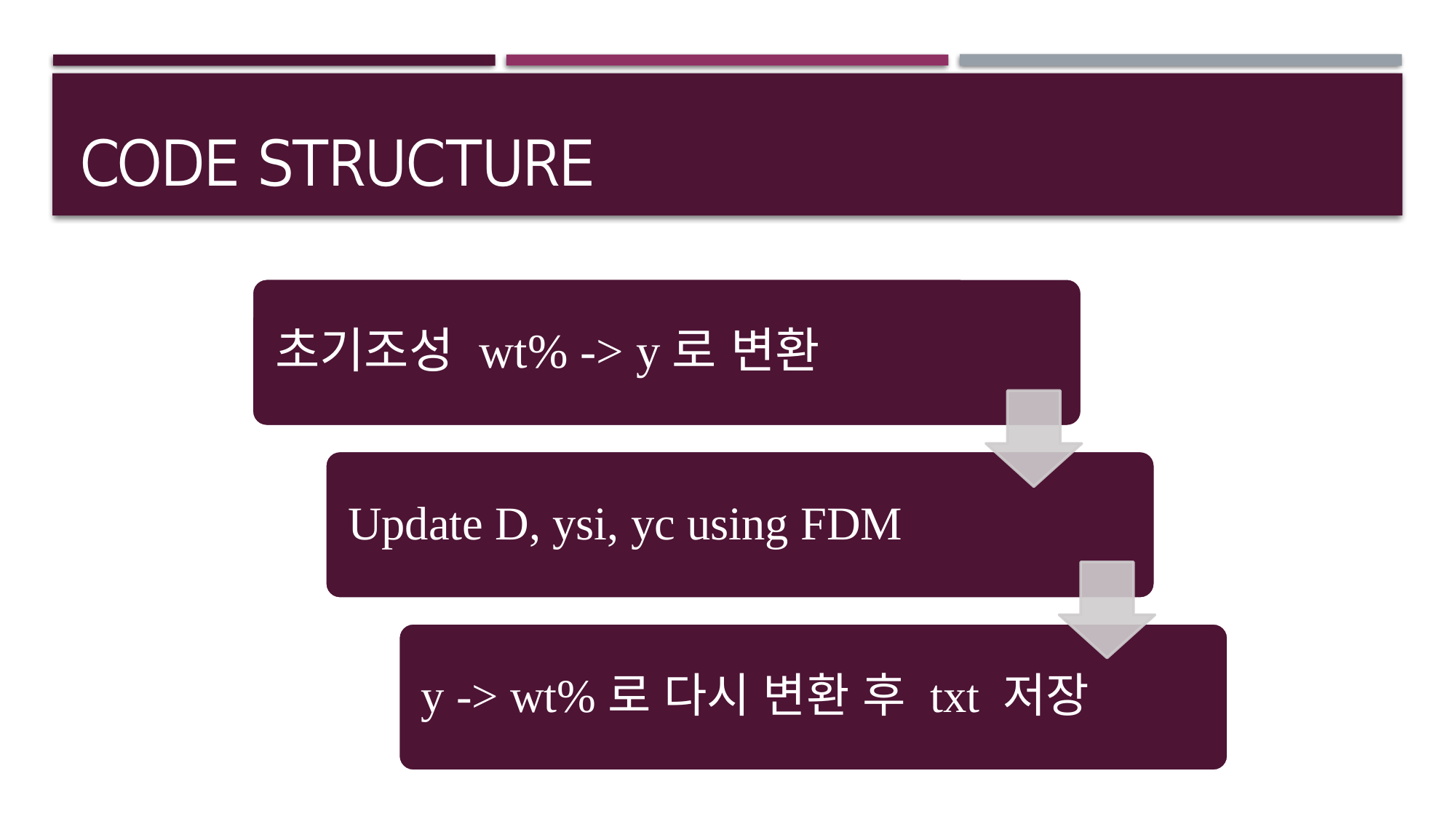

# Code structure
초기조성 wt% -> y로 변환
Update D, ysi, yc using FDM
y -> wt%로 다시 변환 후 txt 저장